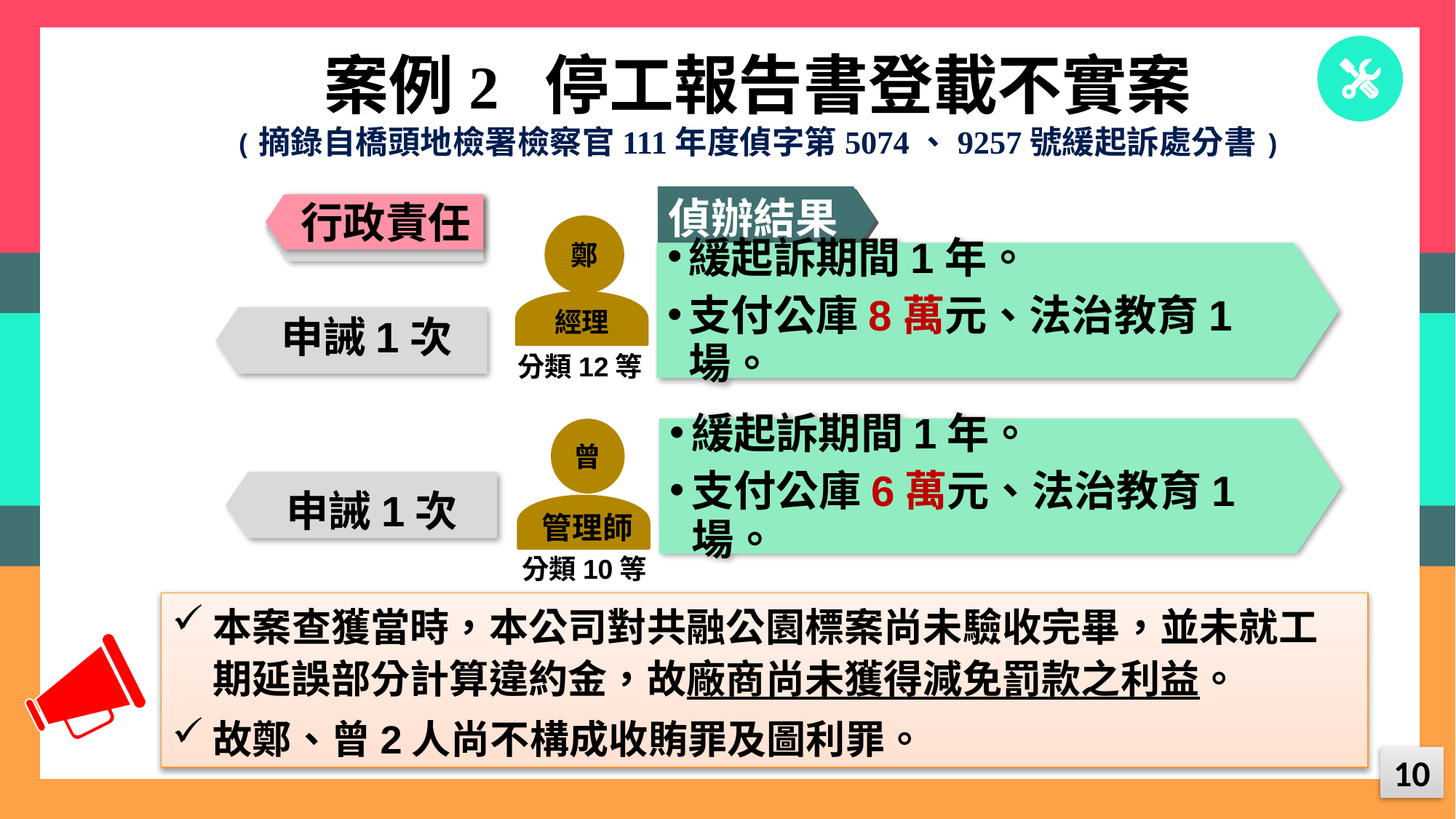

案例2  停工報告書登載不實案
(摘錄自橋頭地檢署檢察官111年度偵字第5074、9257號緩起訴處分書)

偵辦結果
行政責任

鄭
緩起訴期間1年。
支付公庫8萬元、法治教育1場。

經理
申誡1次

分類12等
緩起訴期間1年。
支付公庫6萬元、法治教育1場。
曾

申誡1次
管理師
分類10等

本案查獲當時，本公司對共融公園標案尚未驗收完畢，並未就工期延誤部分計算違約金，故廠商尚未獲得減免罰款之利益。
故鄭、曾2人尚不構成收賄罪及圖利罪。

10